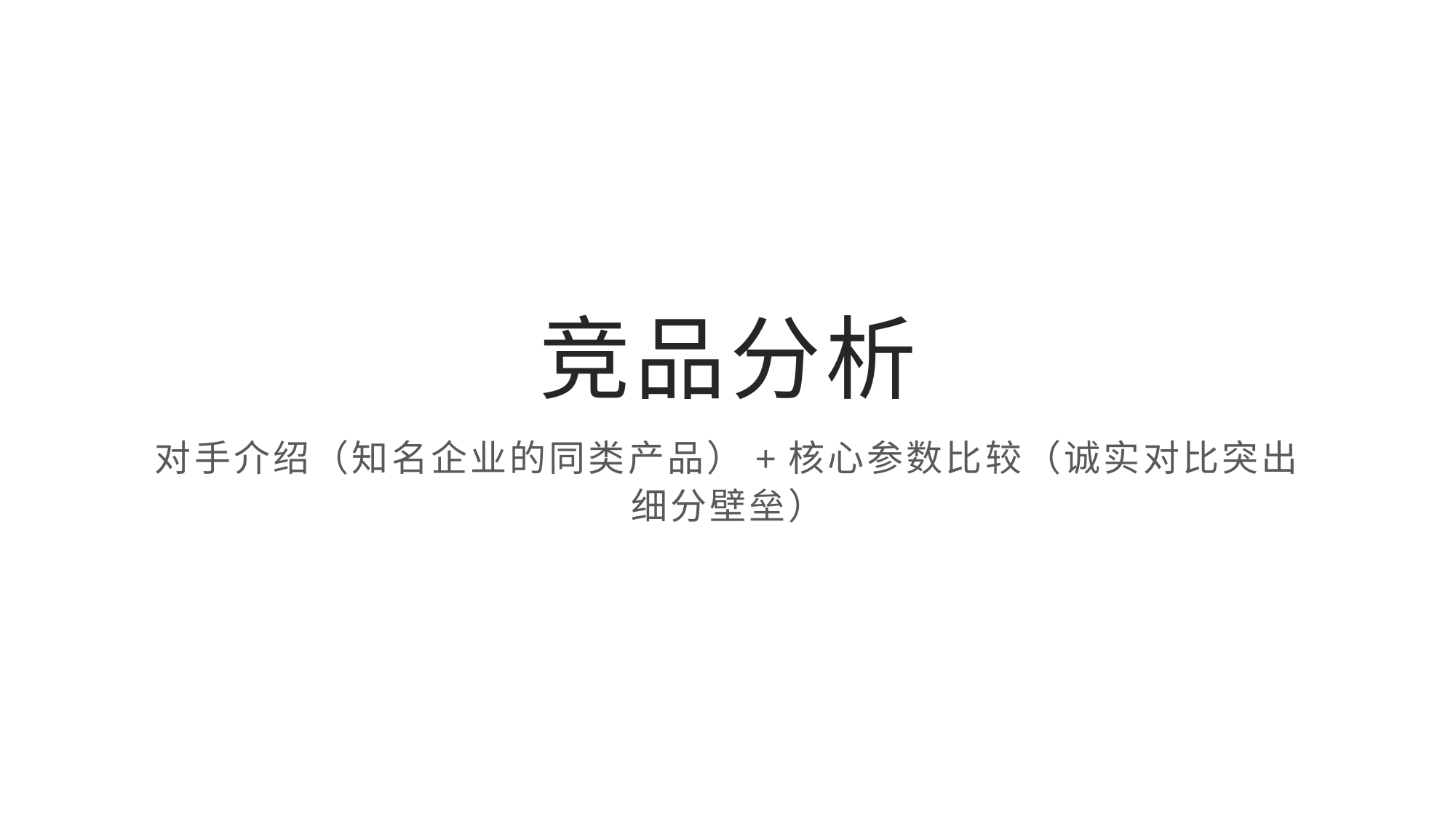

# 竞品分析
对手介绍（知名企业的同类产品）+核心参数比较（诚实对比突出细分壁垒）